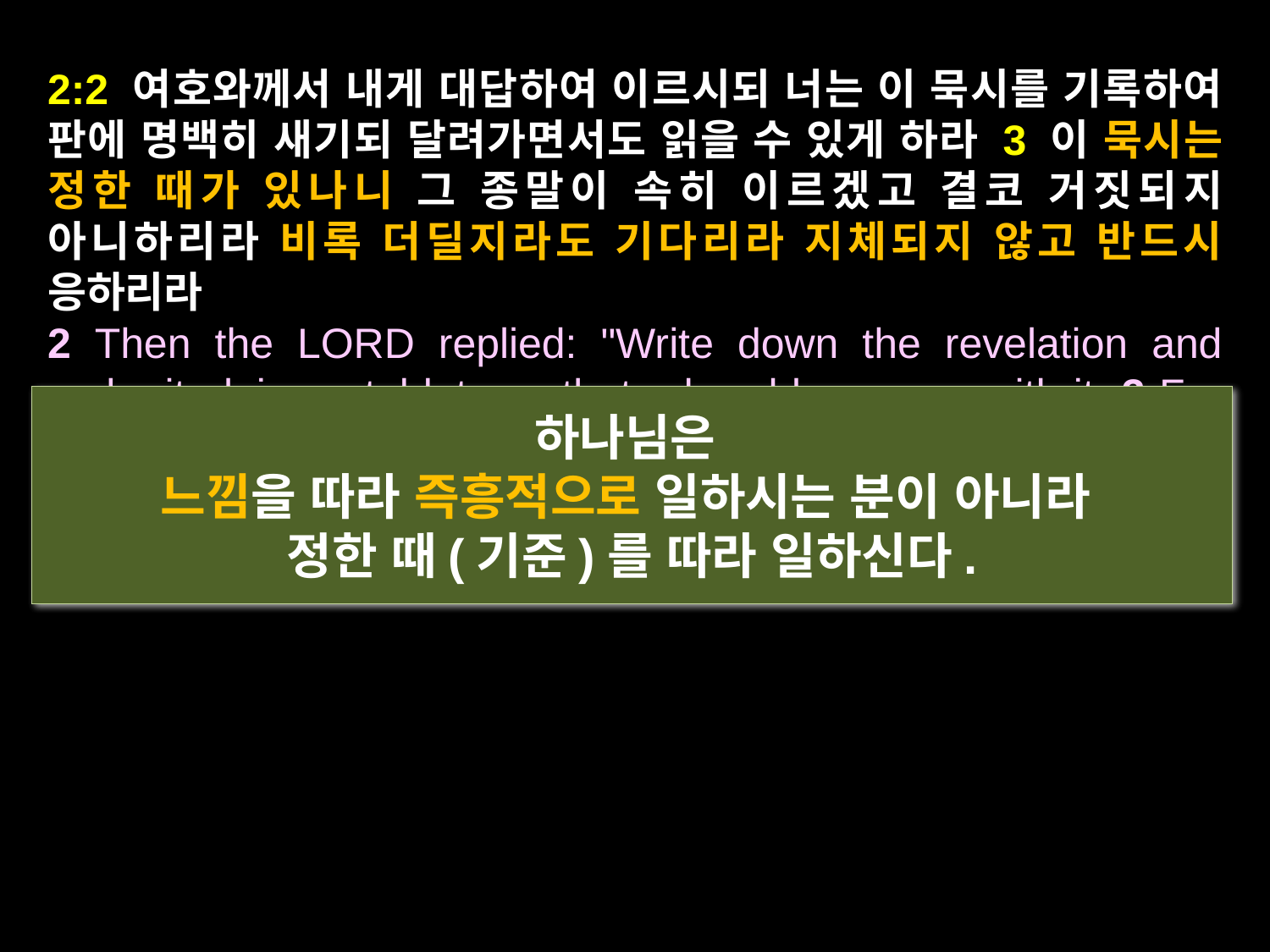

2:2 여호와께서 내게 대답하여 이르시되 너는 이 묵시를 기록하여 판에 명백히 새기되 달려가면서도 읽을 수 있게 하라 3 이 묵시는 정한 때가 있나니 그 종말이 속히 이르겠고 결코 거짓되지 아니하리라 비록 더딜지라도 기다리라 지체되지 않고 반드시 응하리라
2 Then the LORD replied: "Write down the revelation and make it plain on tablets so that a herald may run with it. 3 For the revelation awaits an appointed time; it speaks of the end and will not prove false. Though it linger, wait for it; it will certainly come and will not delay.
하나님은
느낌을 따라 즉흥적으로 일하시는 분이 아니라
정한 때(기준)를 따라 일하신다.